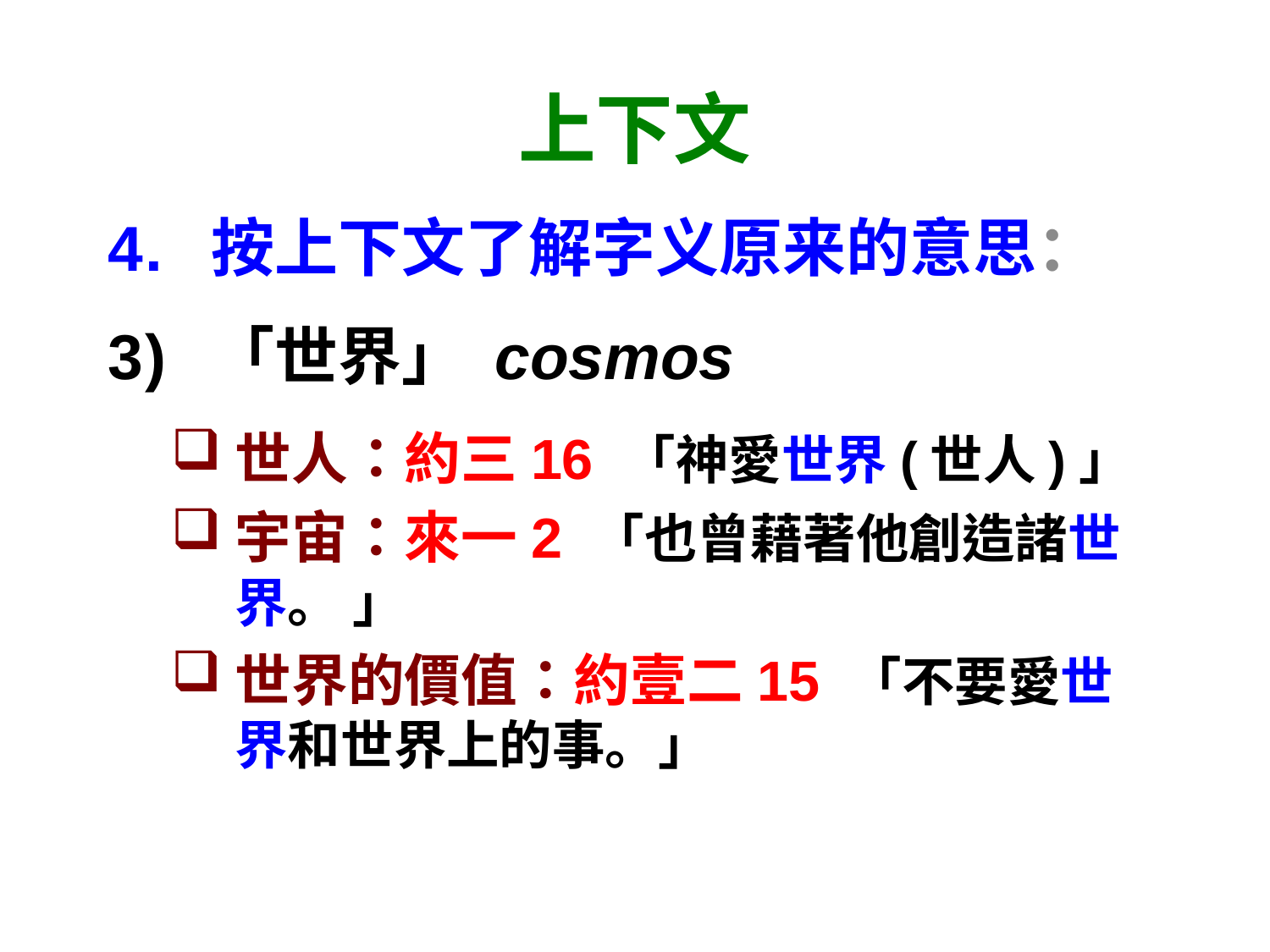

# 上下文
按上下文了解字义原来的意思：

「世界」 cosmos

世人：約三16 「神愛世界(世人)」
宇宙：來一2 「也曾藉著他創造諸世界。 」
世界的價值：約壹二15 「不要愛世界和世界上的事。」